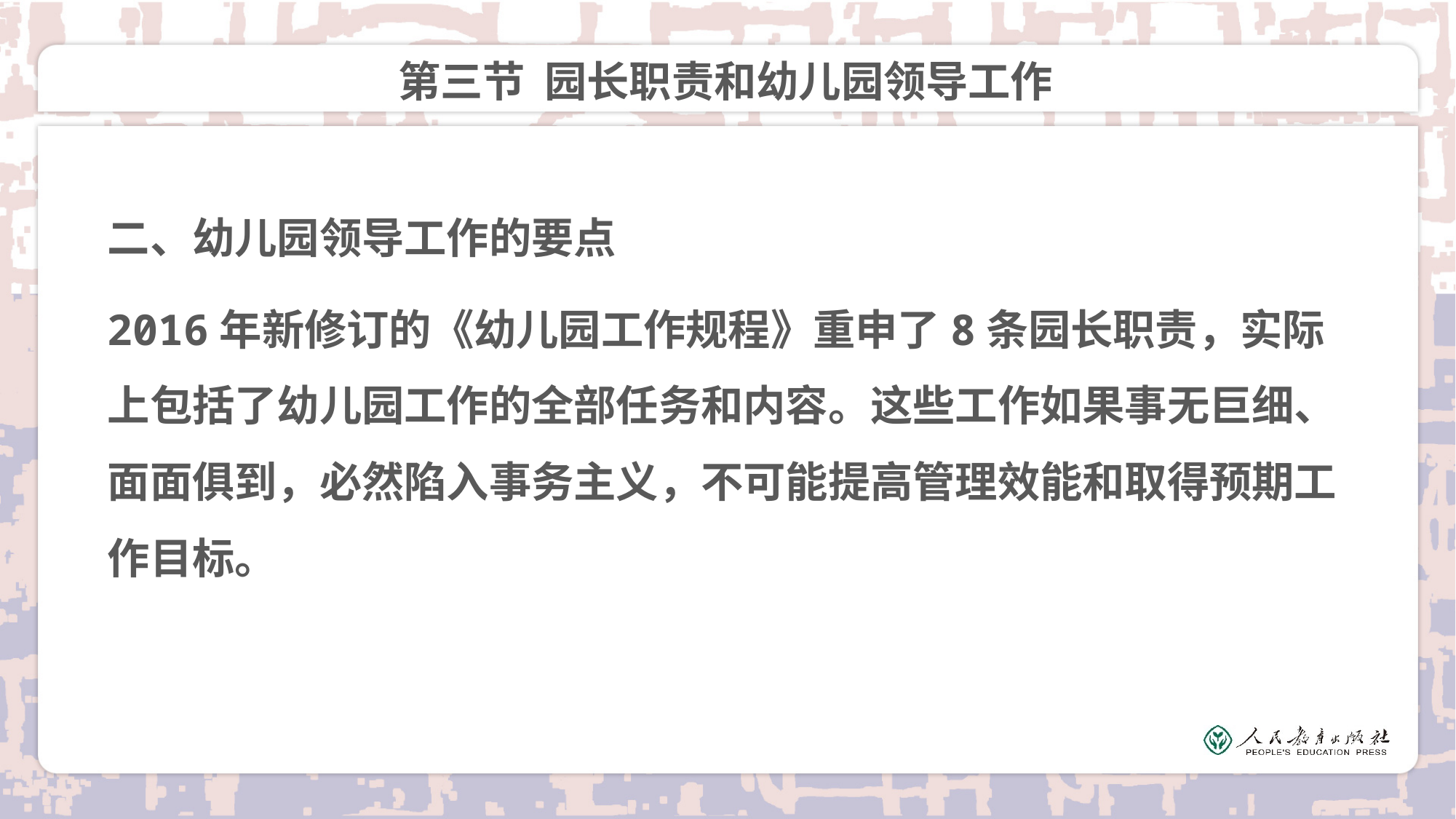

# 第三节  园长职责和幼儿园领导工作
二、幼儿园领导工作的要点
2016年新修订的《幼儿园工作规程》重申了8条园长职责，实际上包括了幼儿园工作的全部任务和内容。这些工作如果事无巨细、面面俱到，必然陷入事务主义，不可能提高管理效能和取得预期工作目标。